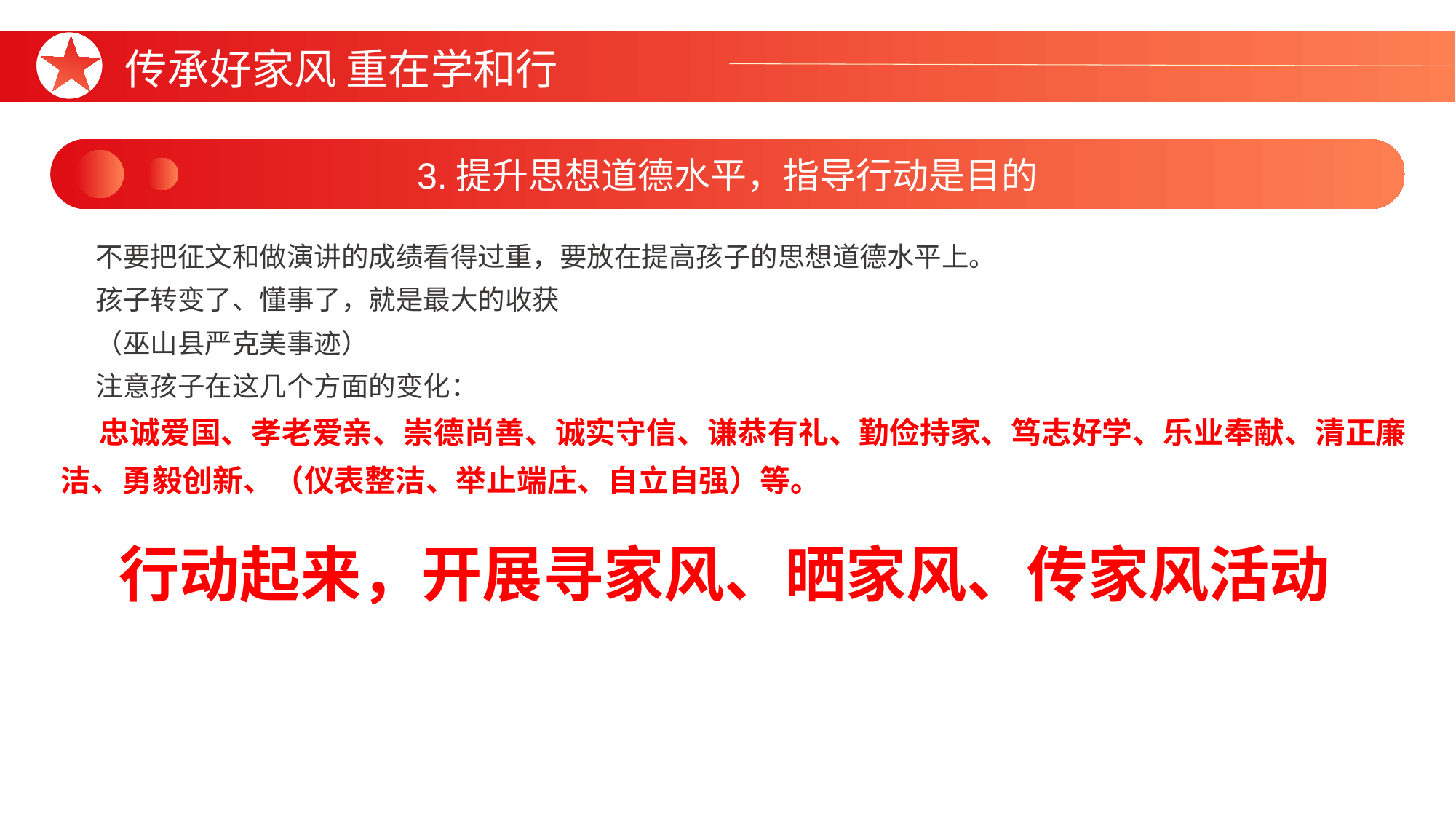

传承好家风 重在学和行
3.提升思想道德水平，指导行动是目的

不要把征文和做演讲的成绩看得过重，要放在提高孩子的思想道德水平上。
孩子转变了、懂事了，就是最大的收获
（巫山县严克美事迹）
注意孩子在这几个方面的变化：
忠诚爱国、孝老爱亲、崇德尚善、诚实守信、谦恭有礼、勤俭持家、笃志好学、乐业奉献、清正廉洁、勇毅创新、（仪表整洁、举止端庄、自立自强）等。
行动起来，开展寻家风、晒家风、传家风活动